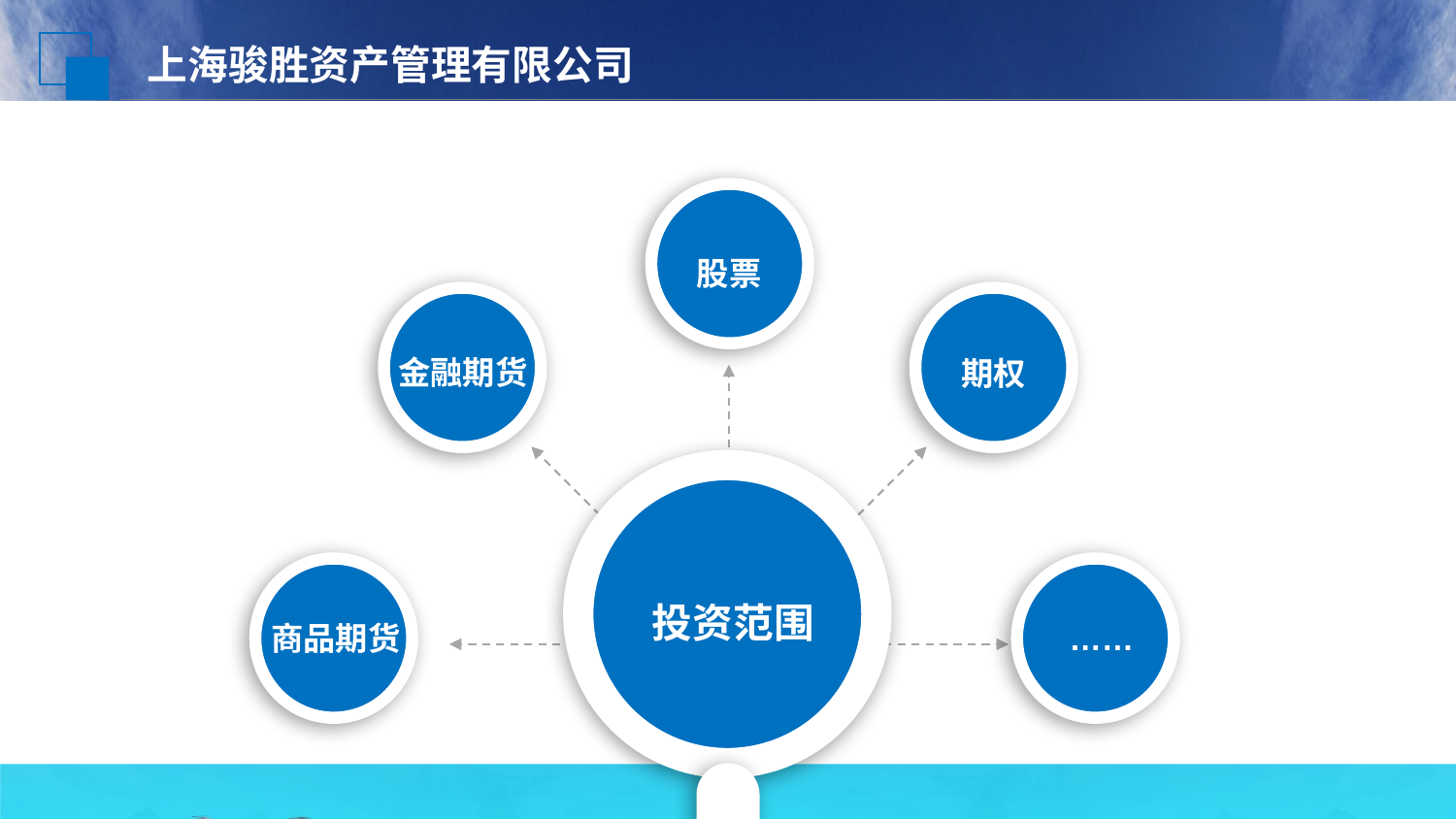

上海骏胜资产管理有限公司

股票

金融期货
期权

投资范围
……
商品期货
……